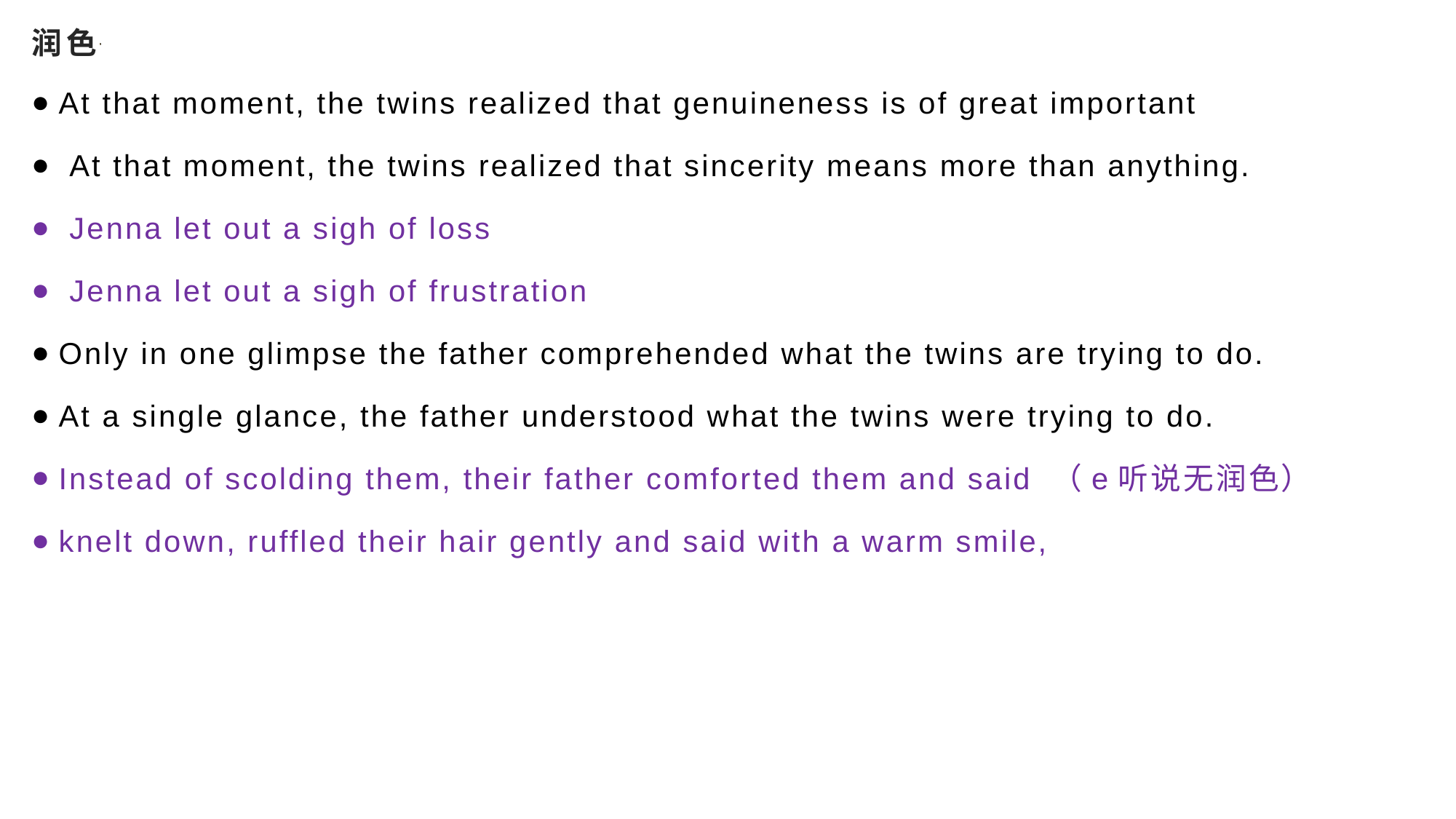

# 润色
At that moment, the twins realized that genuineness is of great important
 At that moment, the twins realized that sincerity means more than anything.
 Jenna let out a sigh of loss
 Jenna let out a sigh of frustration
Only in one glimpse the father comprehended what the twins are trying to do.
At a single glance, the father understood what the twins were trying to do.
Instead of scolding them, their father comforted them and said （e听说无润色）
knelt down, ruffled their hair gently and said with a warm smile,